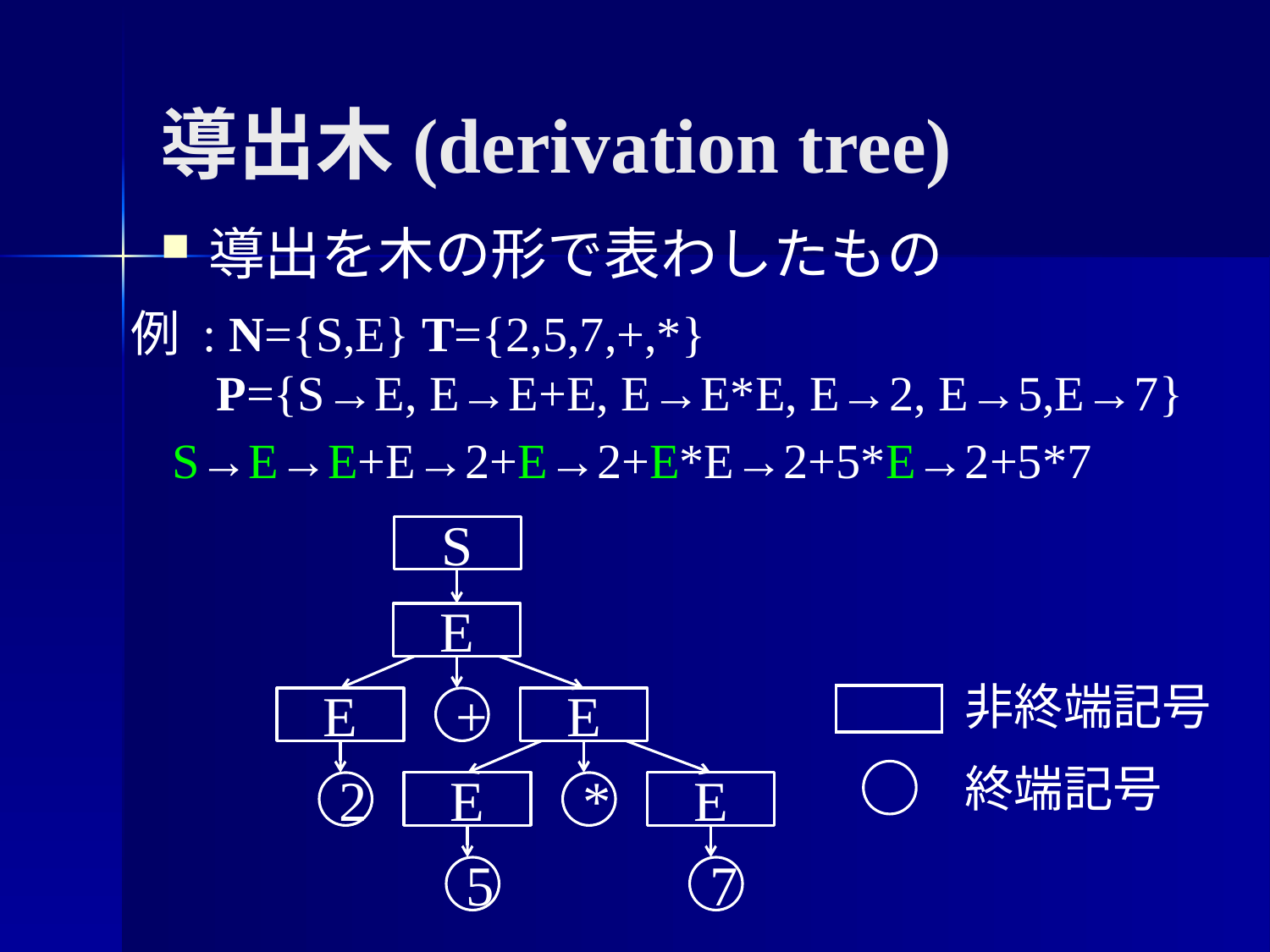

# 導出木(derivation tree)
導出を木の形で表わしたもの
例 : N={S,E} T={2,5,7,+,*}
       P={S→E, E→E+E, E→E*E, E→2, E→5,E→7}
S→E→E+E→2+E→2+E*E→2+5*E→2+5*7
S
E
E
+
E
非終端記号

終端記号

2
E
*
E
5
7